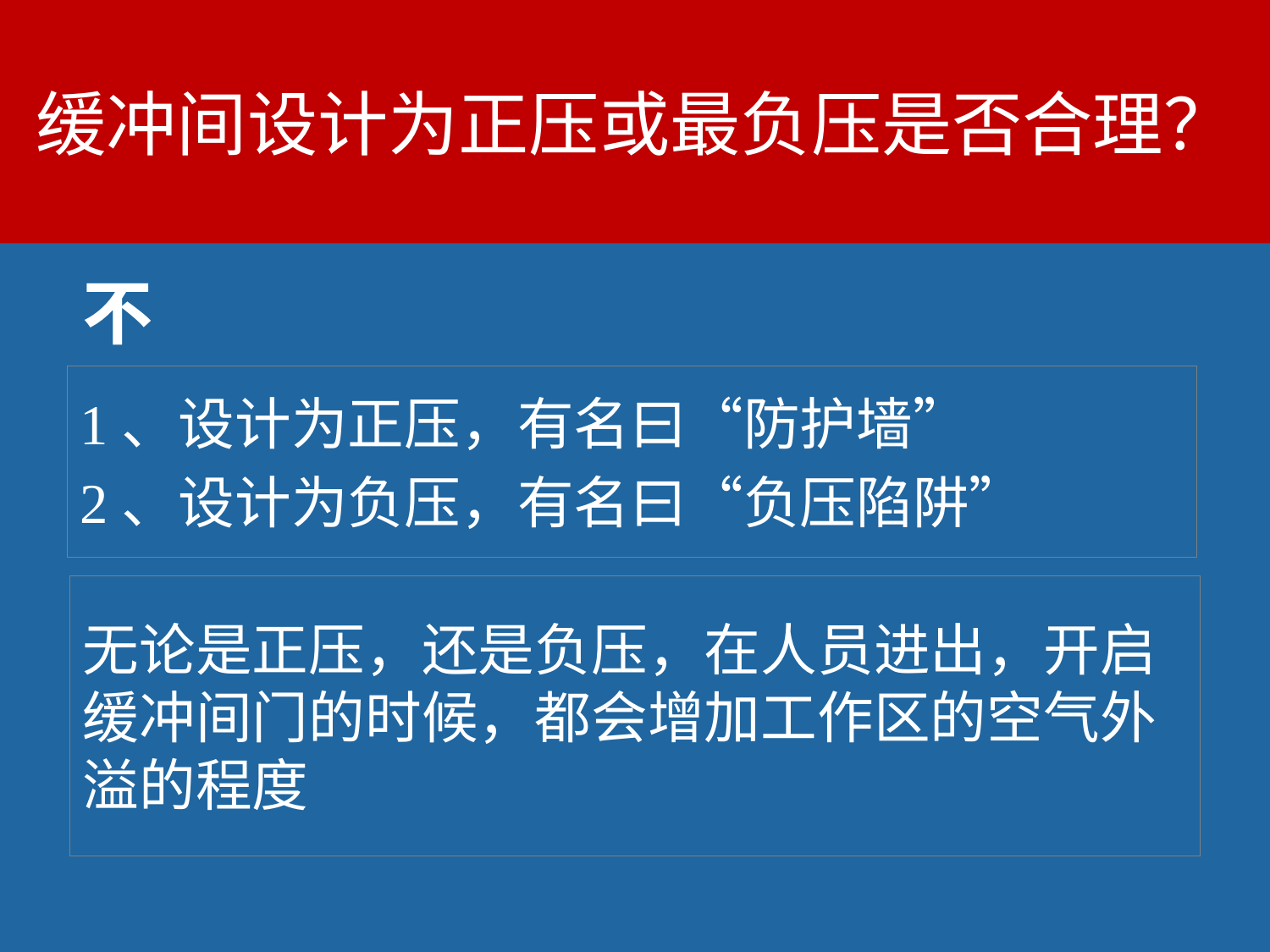

# 缓冲间设计为正压或最负压是否合理？
不
1、设计为正压，有名曰“防护墙”
2、设计为负压，有名曰“负压陷阱”
无论是正压，还是负压，在人员进出，开启缓冲间门的时候，都会增加工作区的空气外溢的程度